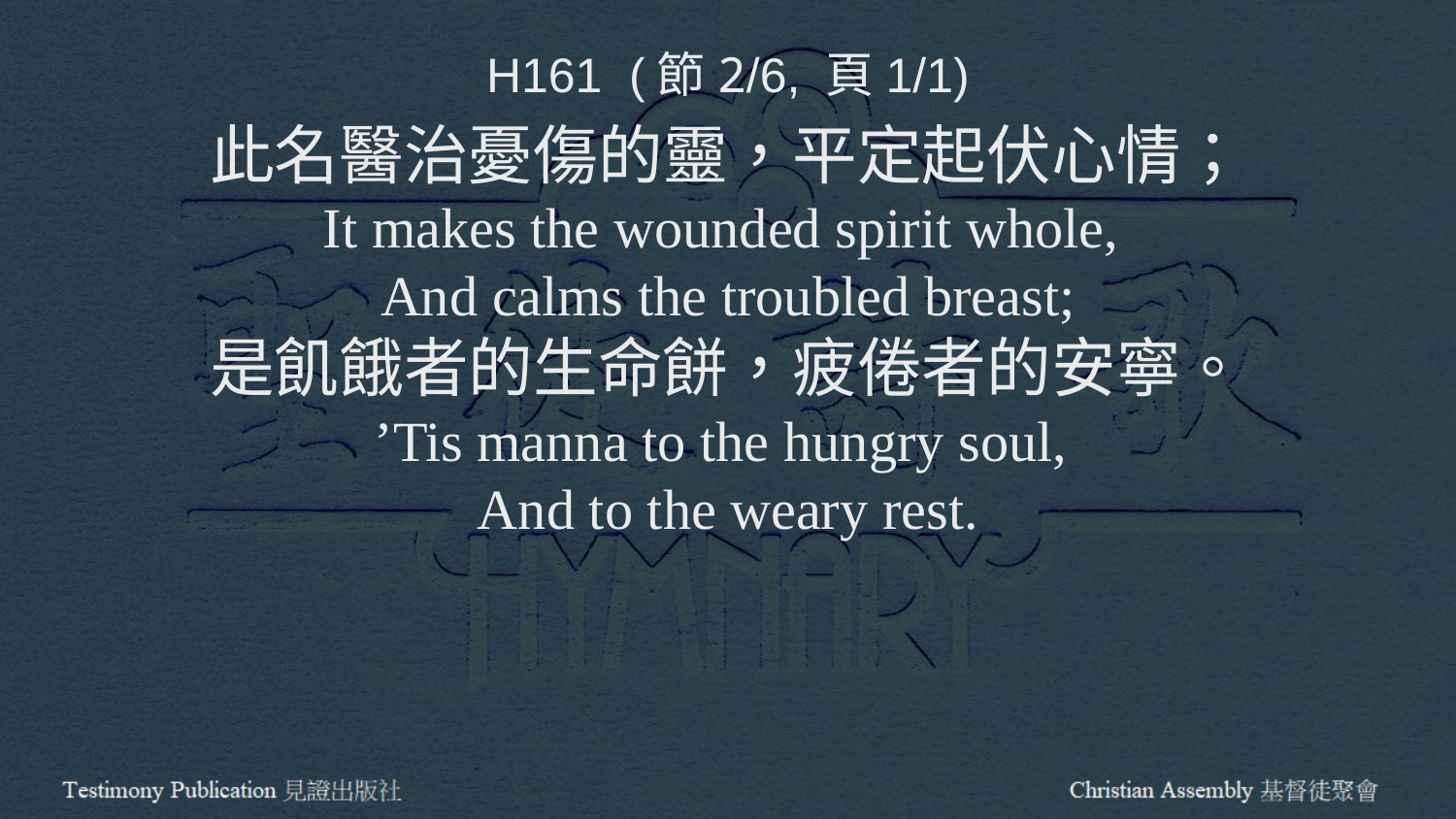

H161  (節2/6, 頁1/1)
此名醫治憂傷的靈，平定起伏心情；
It makes the wounded spirit whole,
And calms the troubled breast;
是飢餓者的生命餅，疲倦者的安寧。
’Tis manna to the hungry soul,
And to the weary rest.